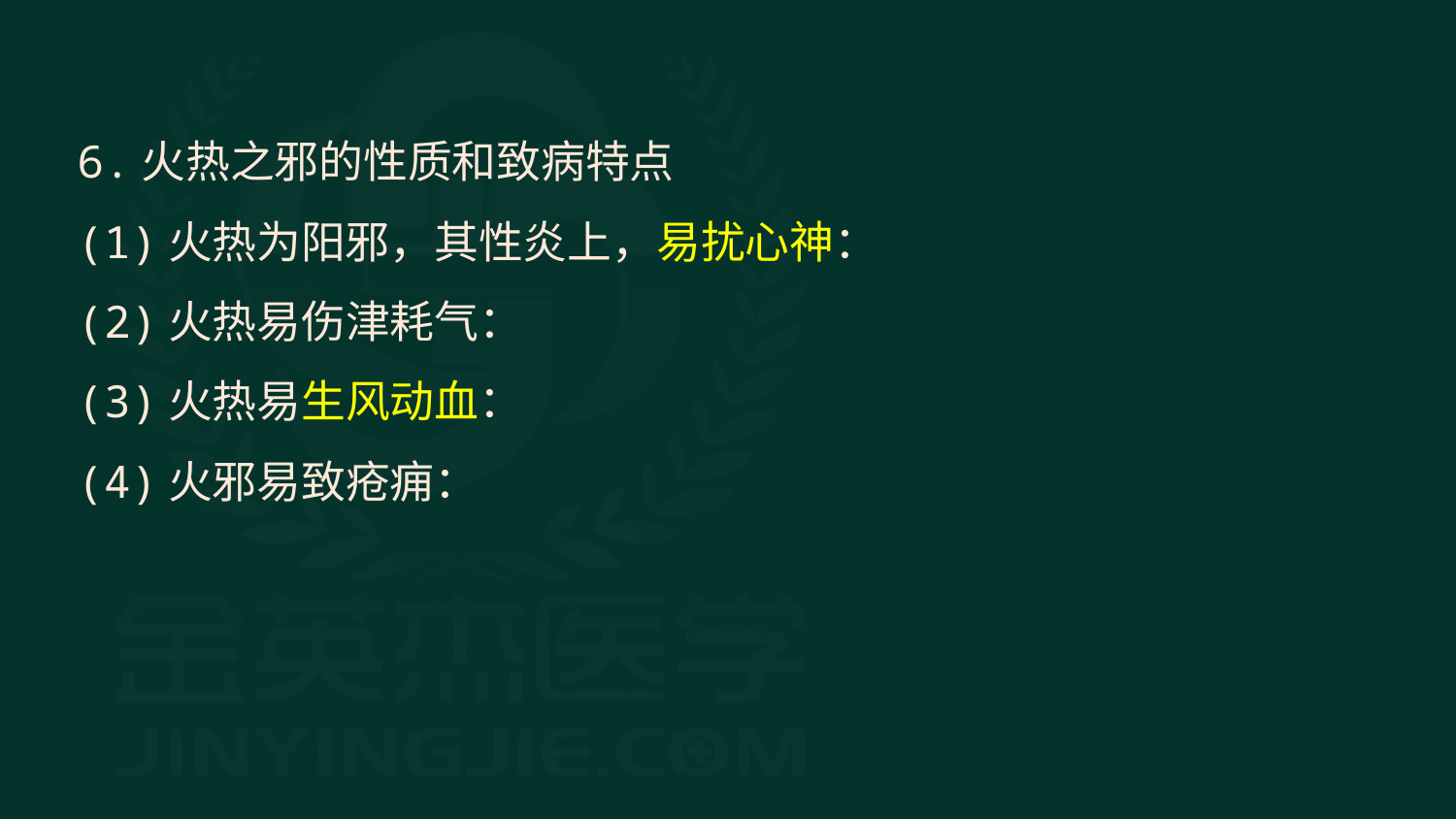

6.火热之邪的性质和致病特点
(1)火热为阳邪，其性炎上，易扰心神：
(2)火热易伤津耗气：
(3)火热易生风动血：
(4)火邪易致疮痈：